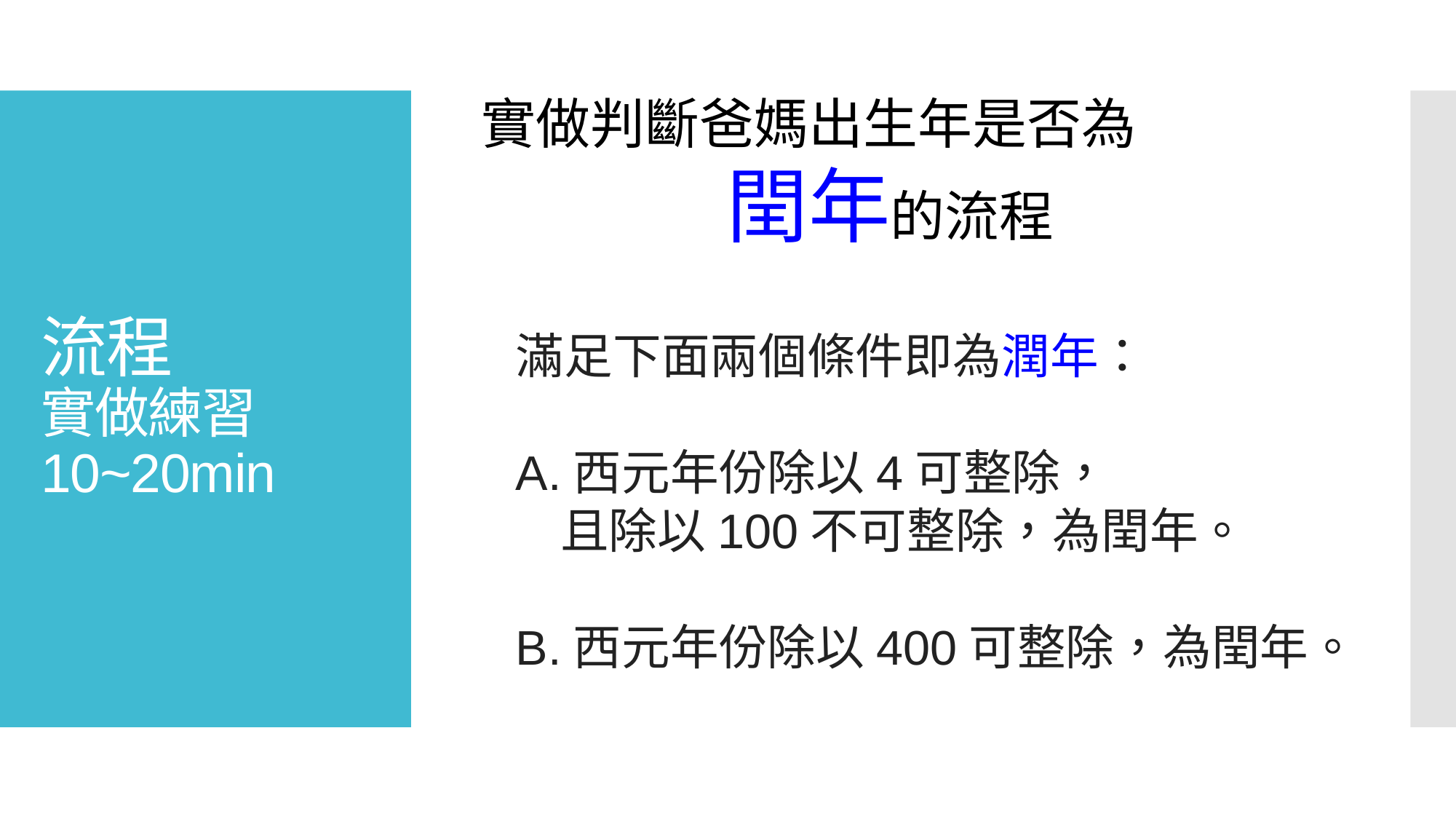

實做判斷爸媽出生年是否為
　　　閏年的流程
# 流程 實做練習 10~20min
滿足下面兩個條件即為潤年：

A.西元年份除以4可整除，
   且除以100不可整除，為閏年。

B.西元年份除以400可整除，為閏年。